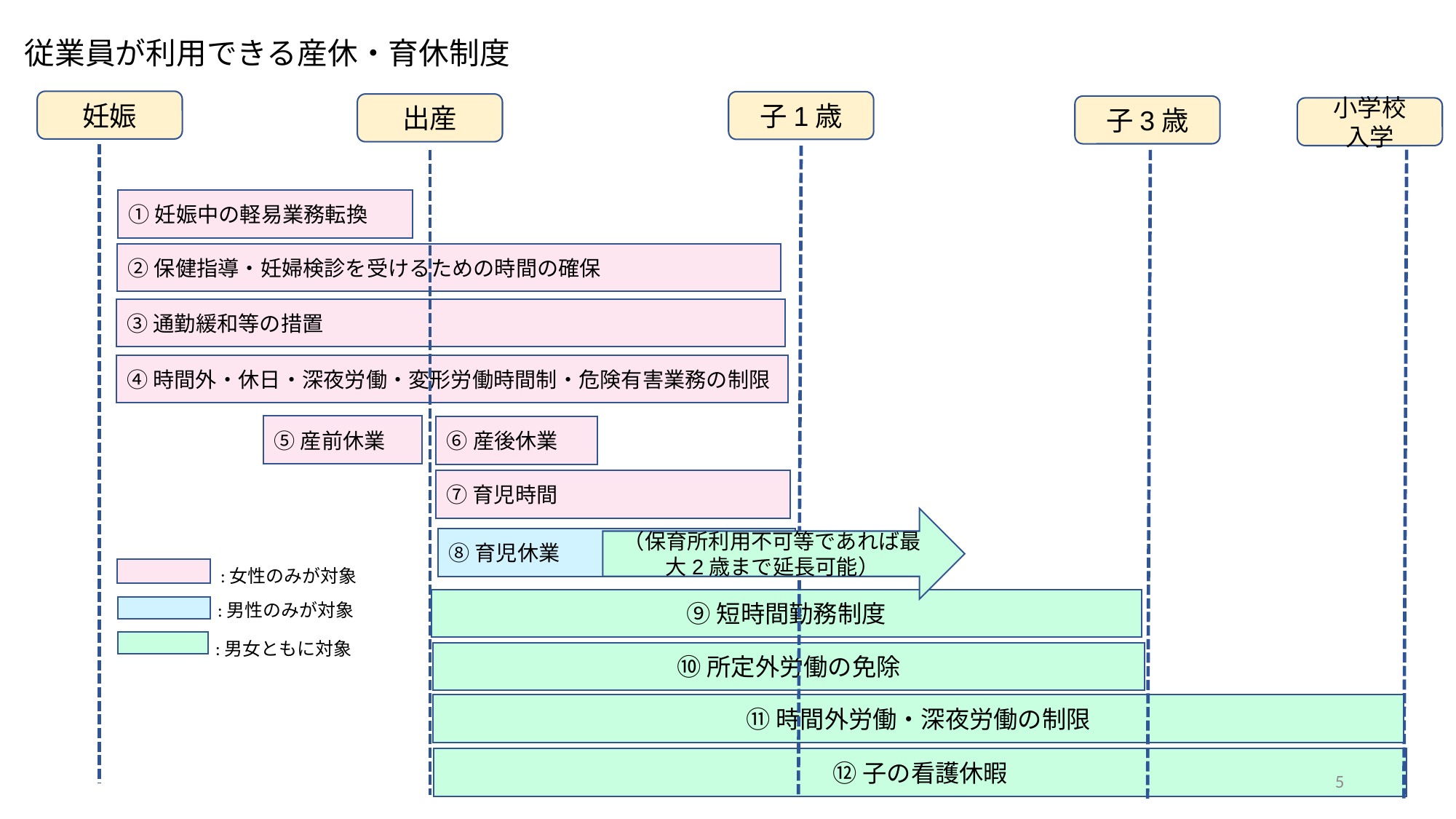

従業員が利用できる産休・育休制度
妊娠
子1歳
出産
子3歳
小学校
入学
①妊娠中の軽易業務転換
②保健指導・妊婦検診を受けるための時間の確保
③通勤緩和等の措置
④時間外・休日・深夜労働・変形労働時間制・危険有害業務の制限
⑤産前休業
⑥産後休業
⑦育児時間
（保育所利用不可等であれば最大2歳まで延長可能）
⑧育児休業

:女性のみが対象
⑨短時間勤務制度
:男性のみが対象

:男女ともに対象
⑩所定外労働の免除
⑪時間外労働・深夜労働の制限
⑫子の看護休暇
5